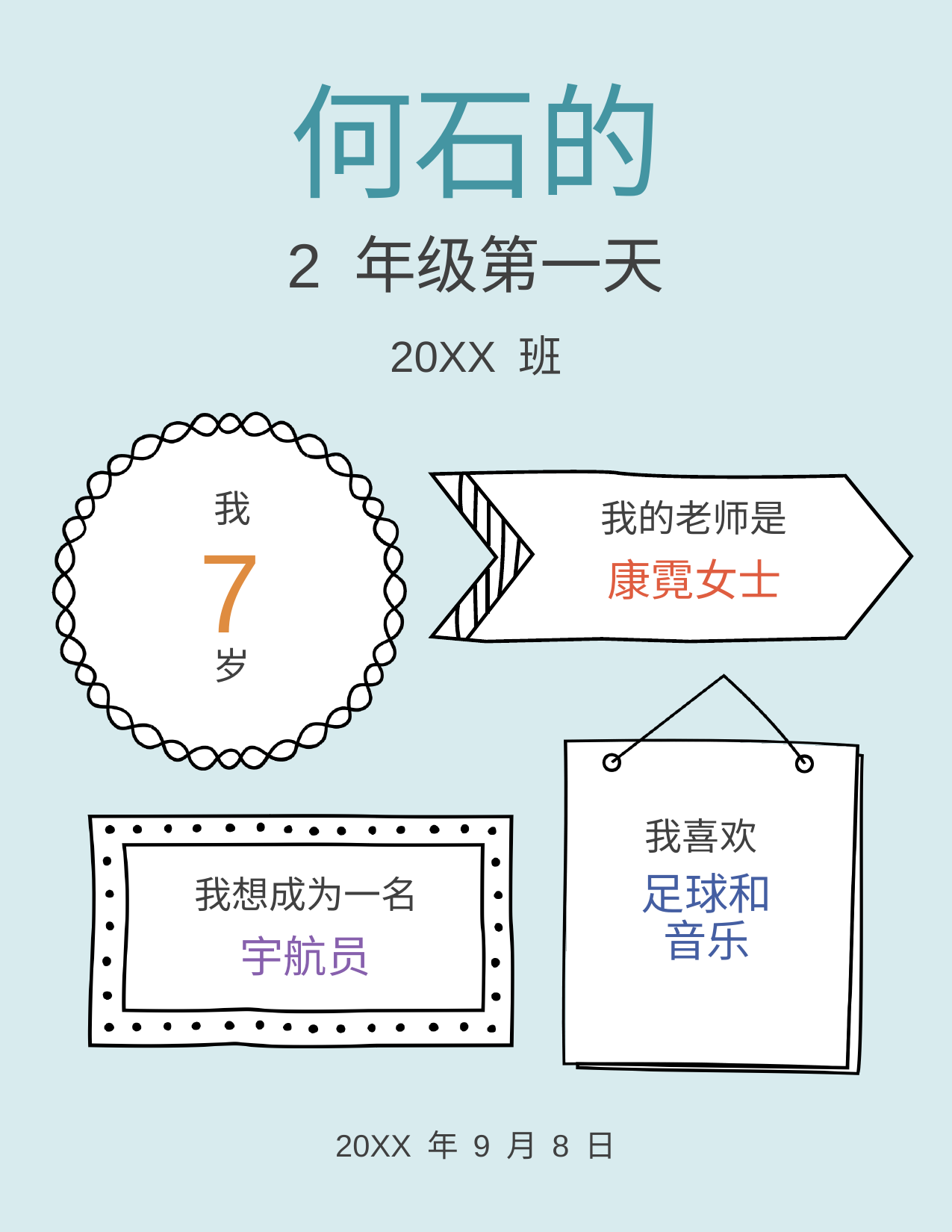

# 何石的
2 年级第一天
20XX 班
我
我的老师是
7
康霓女士
岁
我喜欢
足球和
音乐
我想成为一名
宇航员
20XX 年 9 月 8 日